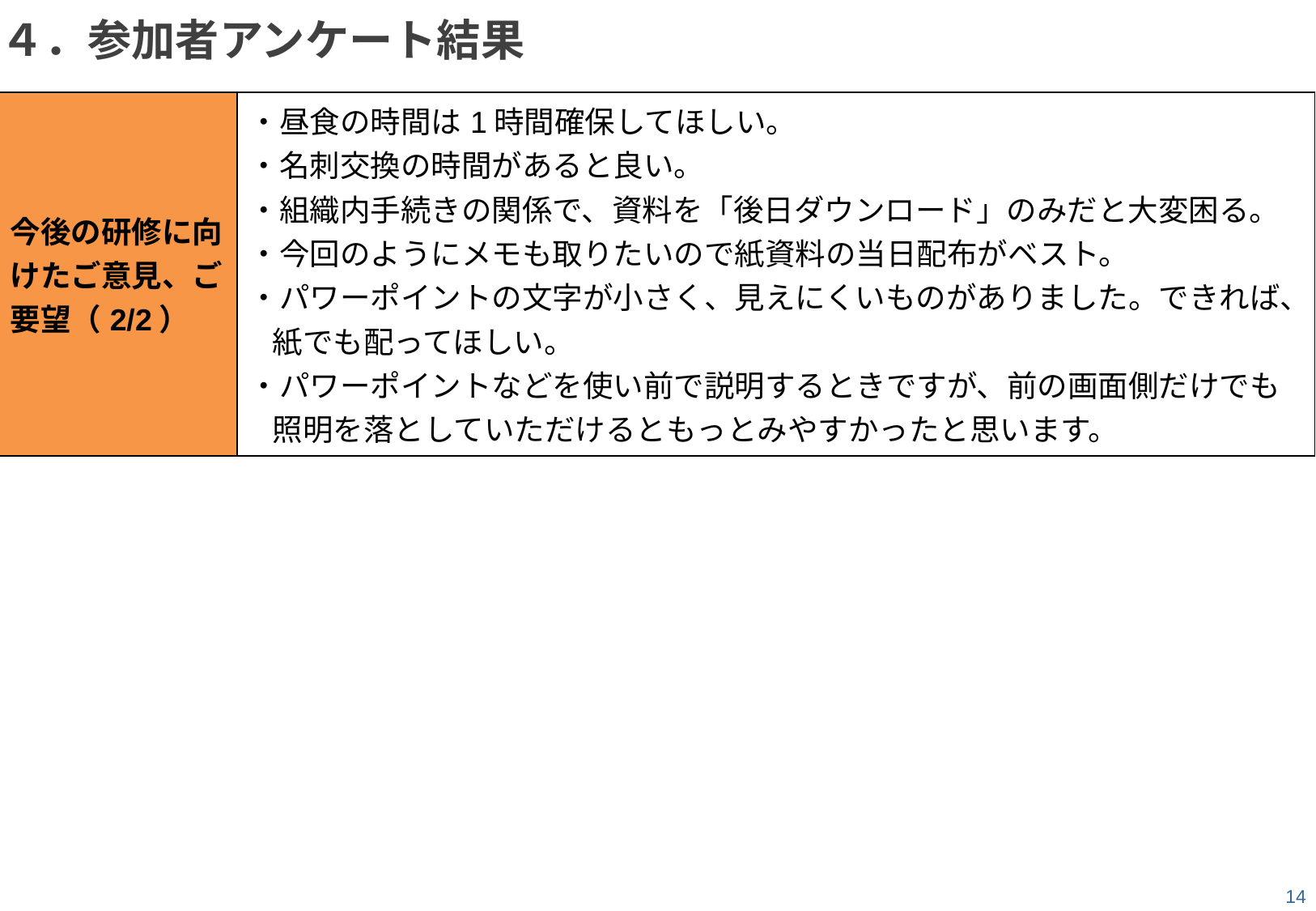

# ４．参加者アンケート結果
| 今後の研修に向けたご意見、ご要望（2/2） | ・昼食の時間は1時間確保してほしい。 ・名刺交換の時間があると良い。 ・組織内手続きの関係で、資料を「後日ダウンロード」のみだと大変困る。 ・今回のようにメモも取りたいので紙資料の当日配布がベスト。 ・パワーポイントの文字が小さく、見えにくいものがありました。できれば、紙でも配ってほしい。 ・パワーポイントなどを使い前で説明するときですが、前の画面側だけでも照明を落としていただけるともっとみやすかったと思います。 |
| --- | --- |
14